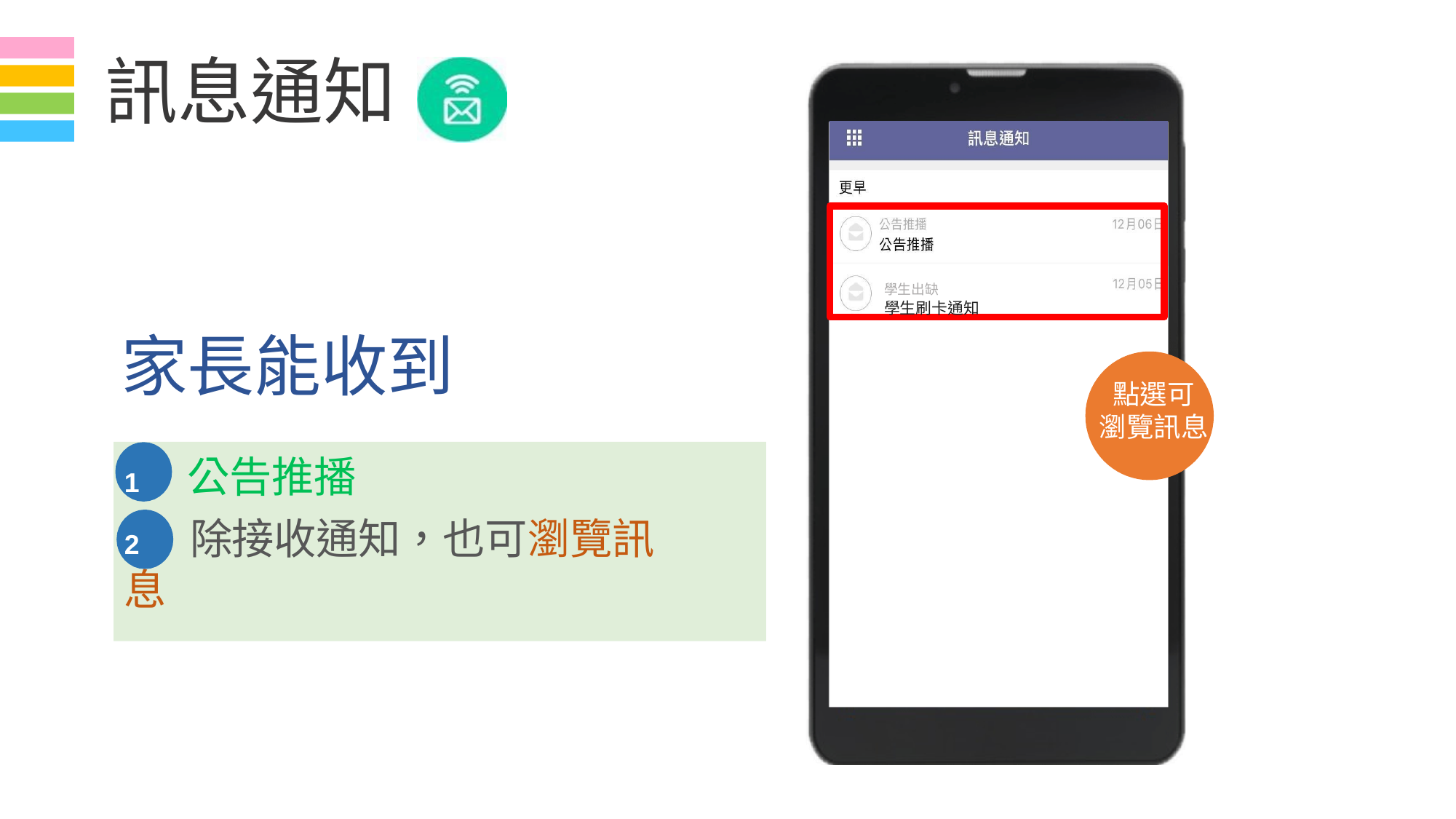

# 訊息通知

學生出缺
學生刷卡通知
家長能收到

點選可
瀏覽訊息
1       公告推播
2	除接收通知，也可瀏覽訊息